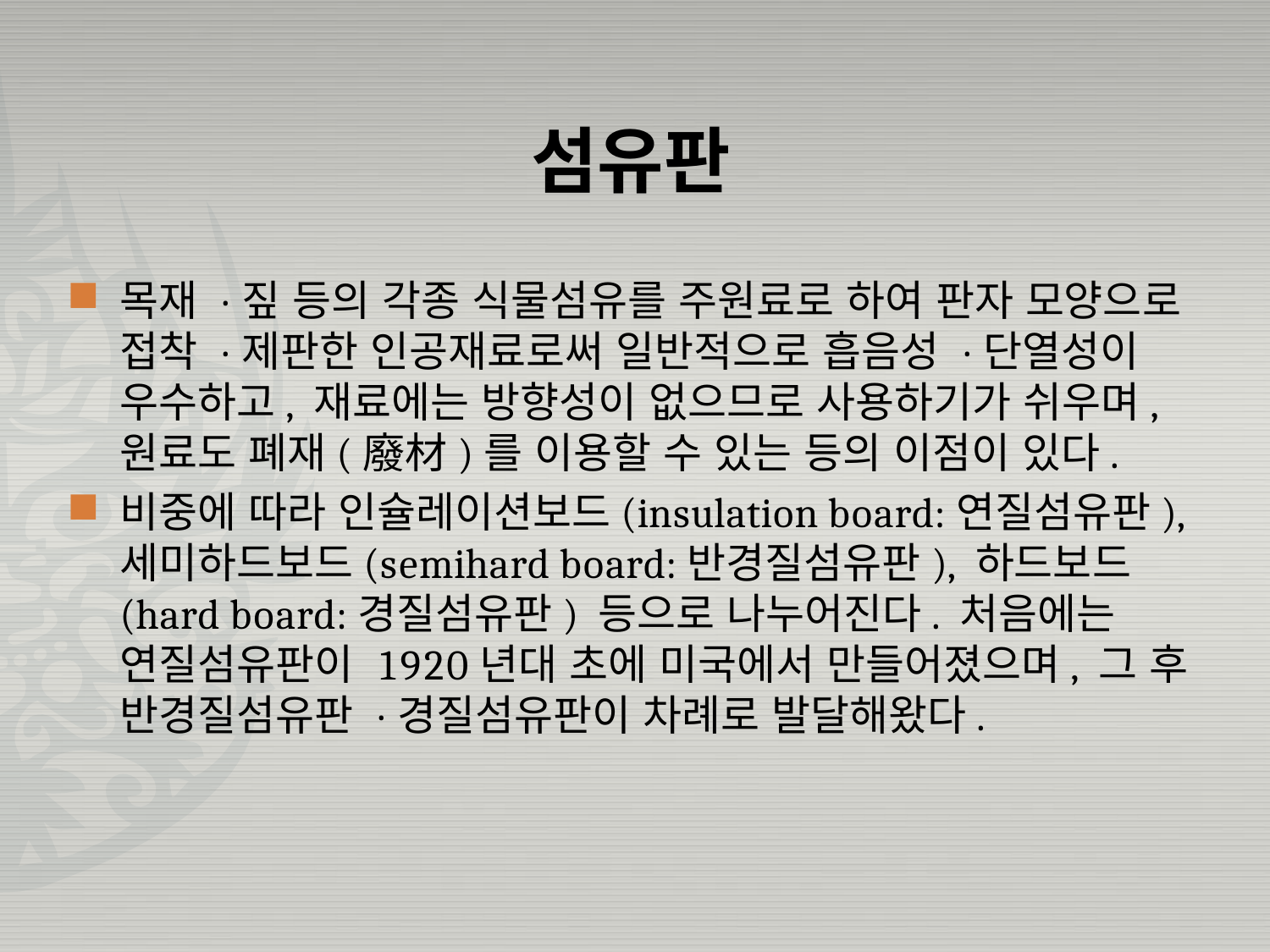

# 섬유판
목재 ·짚 등의 각종 식물섬유를 주원료로 하여 판자 모양으로 접착 ·제판한 인공재료로써 일반적으로 흡음성 ·단열성이 우수하고, 재료에는 방향성이 없으므로 사용하기가 쉬우며, 원료도 폐재(廢材)를 이용할 수 있는 등의 이점이 있다.
비중에 따라 인슐레이션보드(insulation board:연질섬유판), 세미하드보드(semihard board:반경질섬유판), 하드보드(hard board:경질섬유판) 등으로 나누어진다. 처음에는 연질섬유판이 1920년대 초에 미국에서 만들어졌으며, 그 후 반경질섬유판 ·경질섬유판이 차례로 발달해왔다.